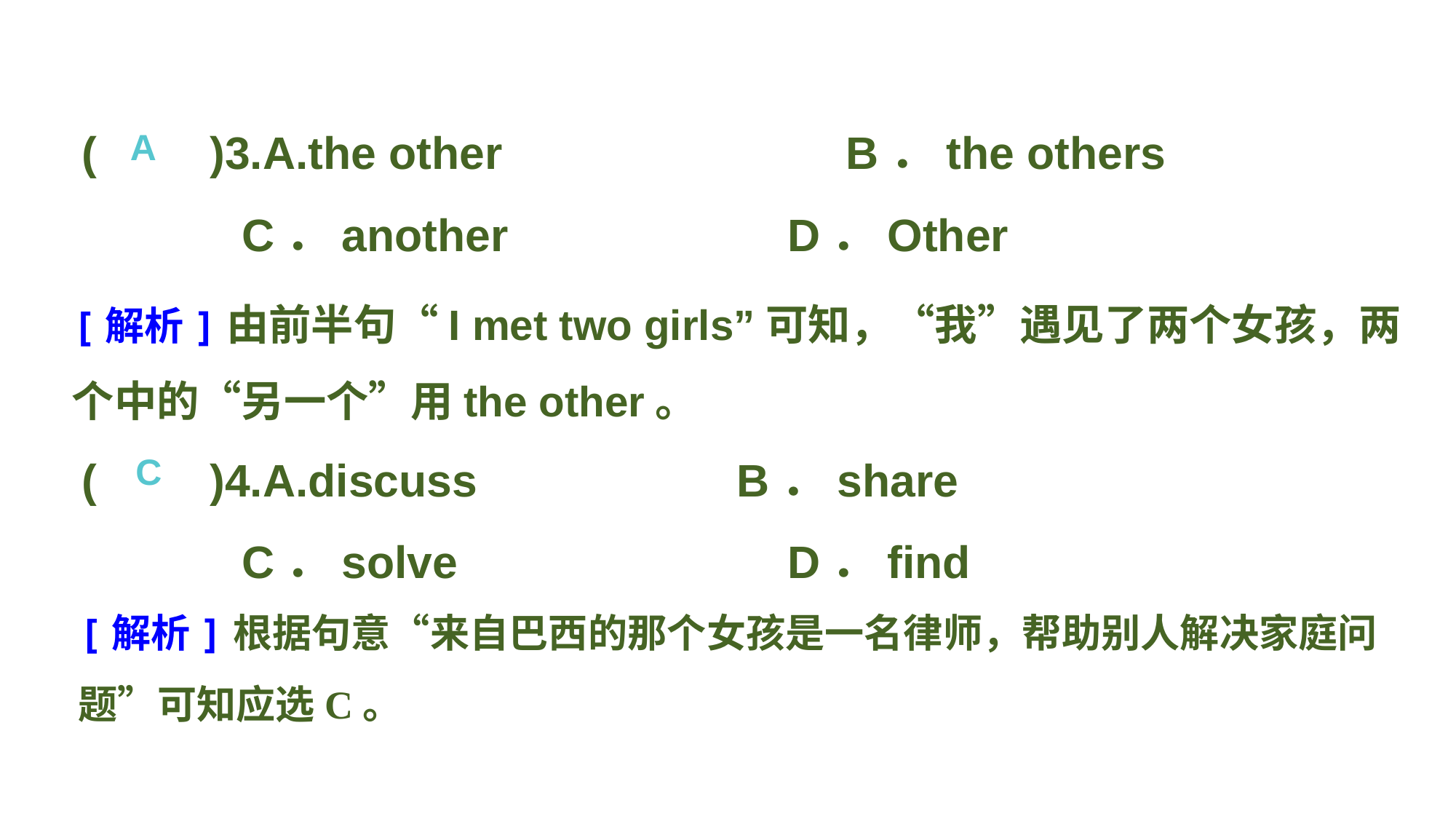

(　　)3.A.the other  			B．the others
C．another  			D．Other

(　　)4.A.discuss  			B．share
C．solve  			D．find
A
[解析]由前半句“I met two girls”可知，“我”遇见了两个女孩，两个中的“另一个”用the other。
C
[解析]根据句意“来自巴西的那个女孩是一名律师，帮助别人解决家庭问题”可知应选C。